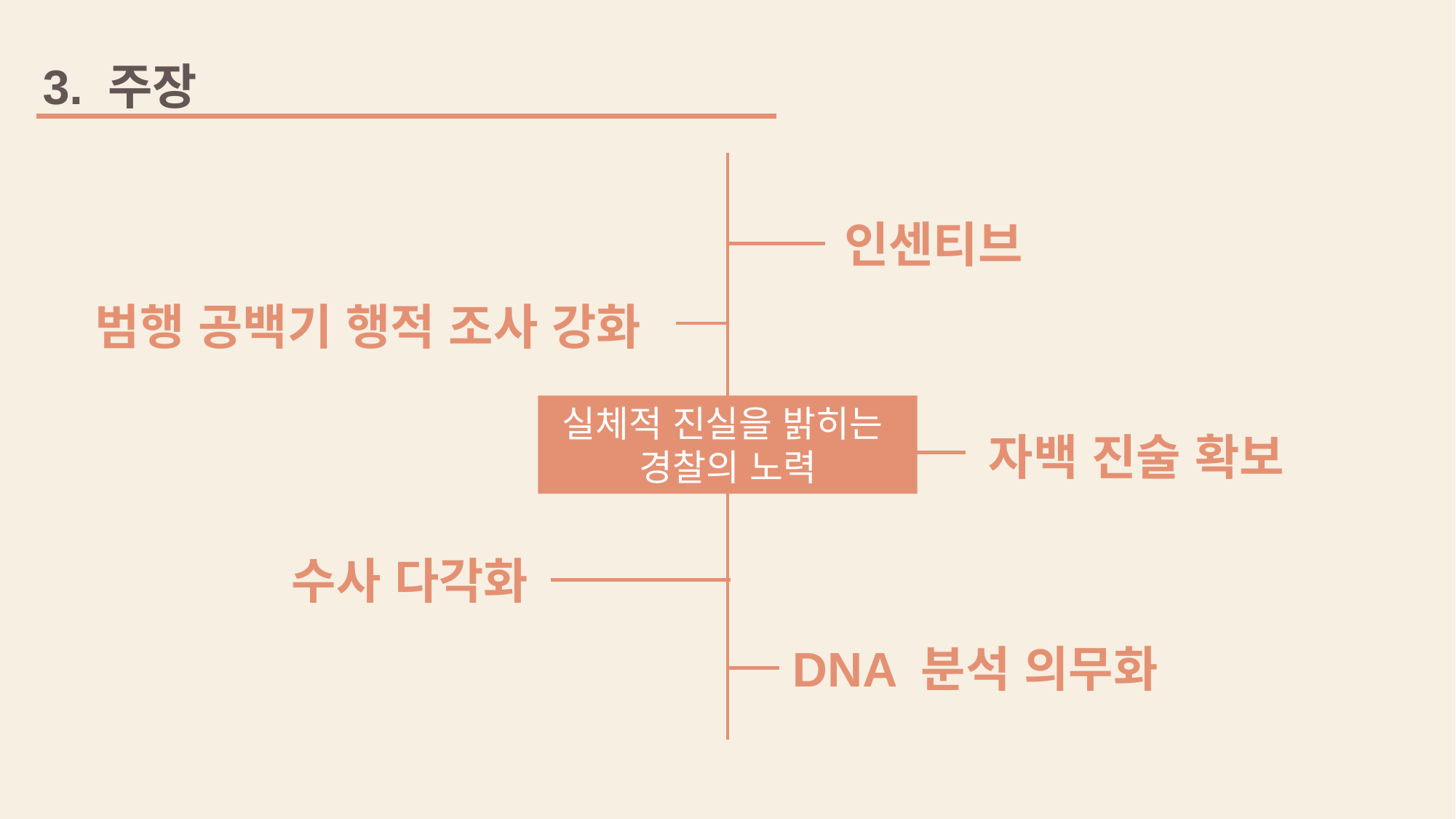

3. 주장
인센티브
범행 공백기 행적 조사 강화
실체적 진실을 밝히는
경찰의 노력
자백 진술 확보
수사 다각화
DNA 분석 의무화